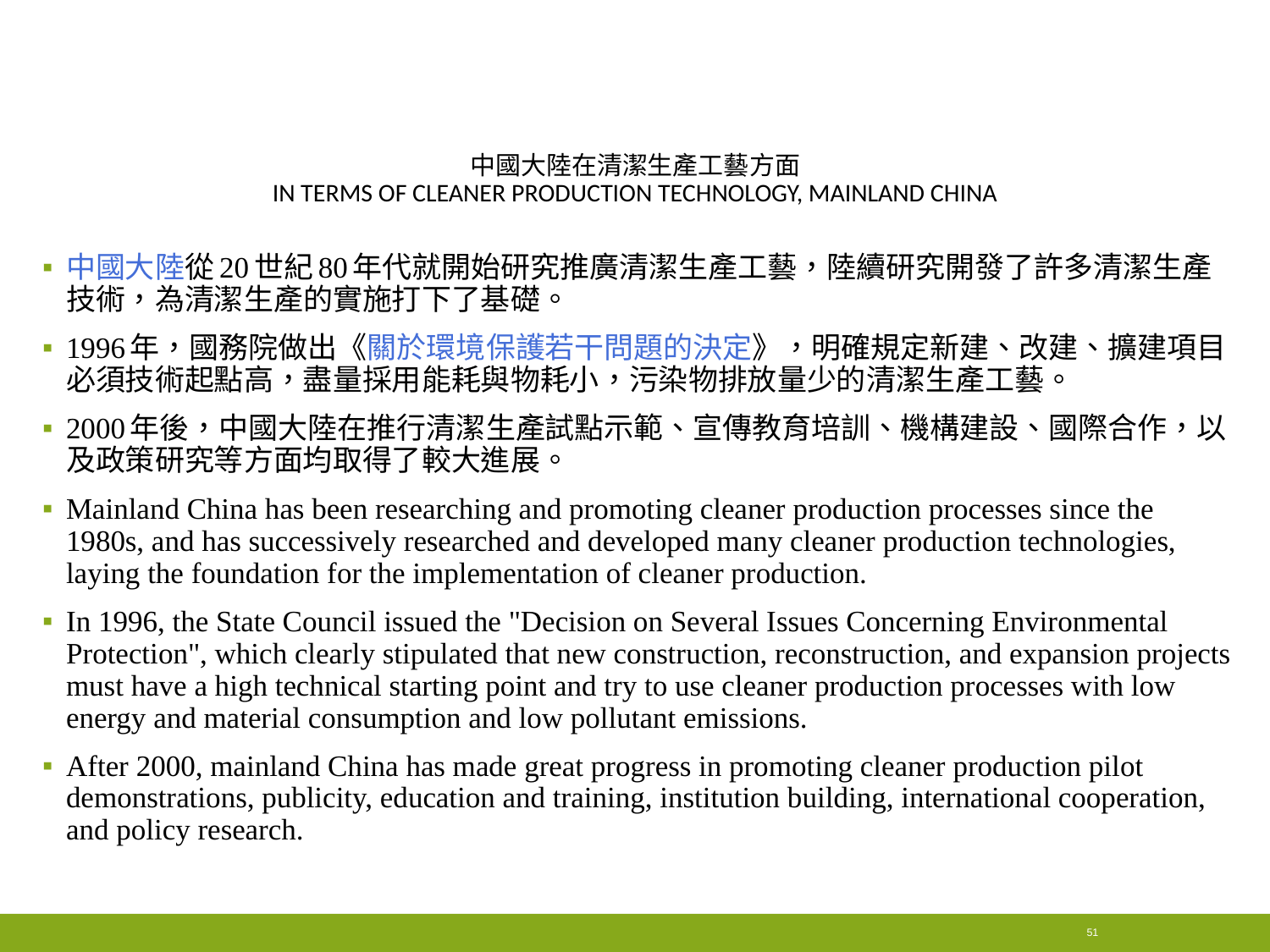

# 中國大陸在清潔生產工藝方面 In terms of cleaner production technology, mainland China
中國大陸從20世紀80年代就開始研究推廣清潔生產工藝，陸續研究開發了許多清潔生產技術，為清潔生產的實施打下了基礎。
1996年，國務院做出《關於環境保護若干問題的決定》，明確規定新建、改建、擴建項目必須技術起點高，盡量採用能耗與物耗小，污染物排放量少的清潔生產工藝。
2000年後，中國大陸在推行清潔生產試點示範、宣傳教育培訓、機構建設、國際合作，以及政策研究等方面均取得了較大進展。
Mainland China has been researching and promoting cleaner production processes since the 1980s, and has successively researched and developed many cleaner production technologies, laying the foundation for the implementation of cleaner production.
In 1996, the State Council issued the "Decision on Several Issues Concerning Environmental Protection", which clearly stipulated that new construction, reconstruction, and expansion projects must have a high technical starting point and try to use cleaner production processes with low energy and material consumption and low pollutant emissions.
After 2000, mainland China has made great progress in promoting cleaner production pilot demonstrations, publicity, education and training, institution building, international cooperation, and policy research.
51